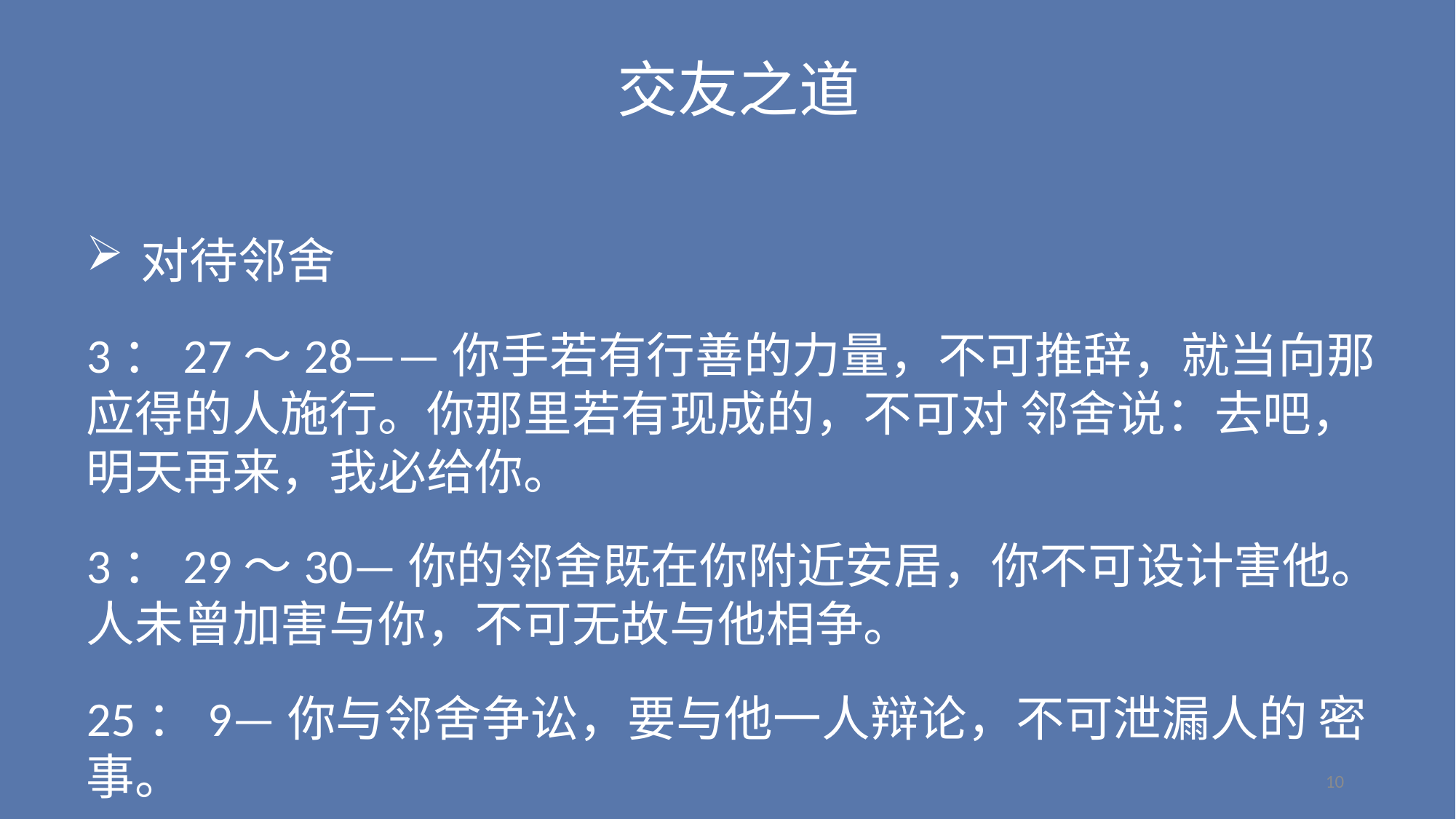

交友之道

对待邻舍
3：27～28——你手若有行善的力量，不可推辞，就当向那 应得的人施行。你那里若有现成的，不可对 邻舍说：去吧，明天再来，我必给你。
3：29～30—你的邻舍既在你附近安居，你不可设计害他。 人未曾加害与你，不可无故与他相争。
25：9—你与邻舍争讼，要与他一人辩论，不可泄漏人的 密事。
10